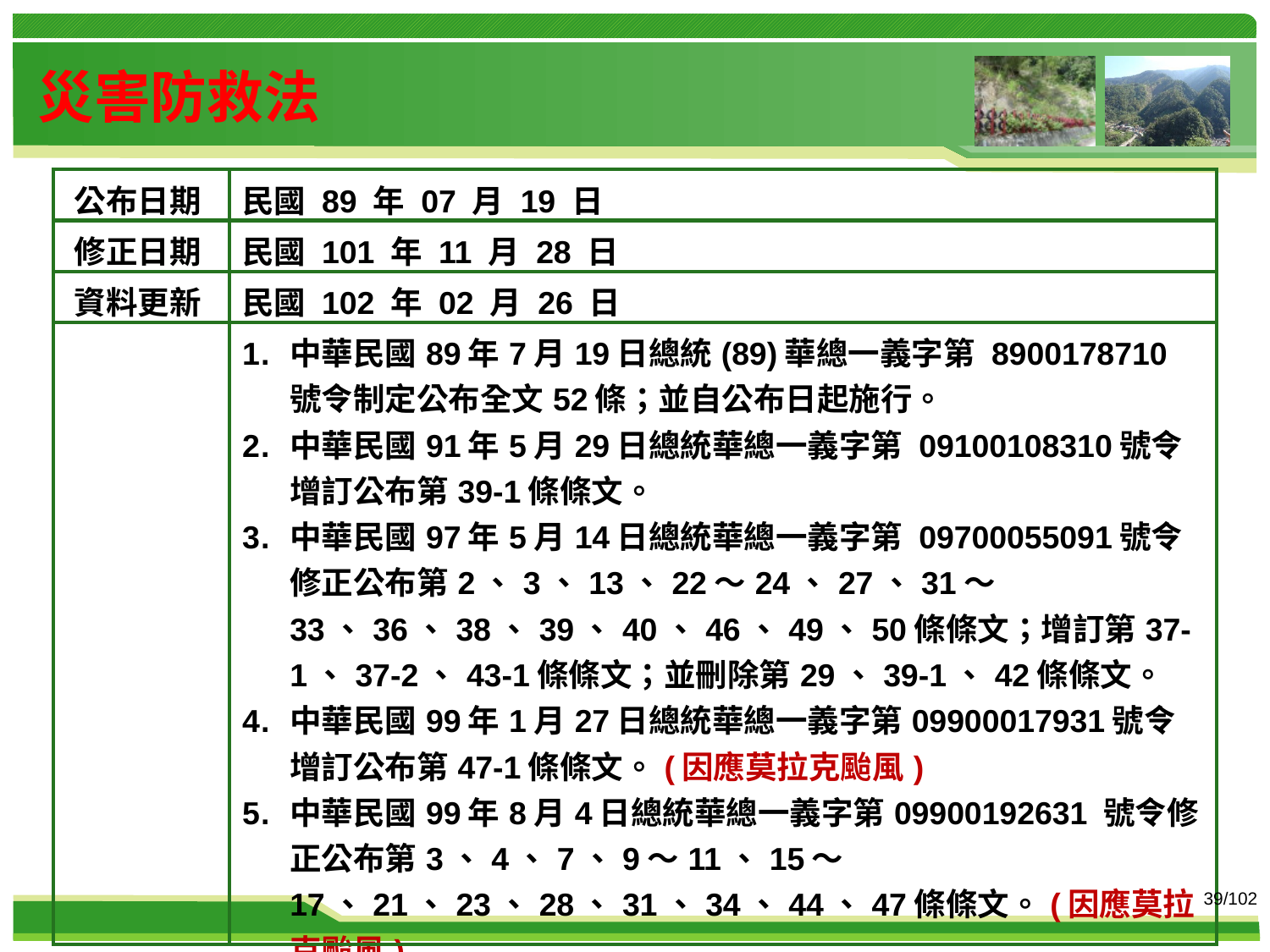

# 災害防救法
| 公布日期 | 民國 89 年 07 月 19 日 |
| --- | --- |
| 修正日期 | 民國 101 年 11 月 28 日 |
| 資料更新 | 民國 102 年 02 月 26 日 |
|  | 中華民國89年7月19日總統(89)華總一義字第 8900178710號令制定公布全文52條；並自公布日起施行。 中華民國91年5月29日總統華總一義字第 09100108310號令增訂公布第39-1條條文。 中華民國97年5月14日總統華總一義字第 09700055091號令修正公布第2、3、13、22～24、27、31～33、36、38、39、40、46、49、50條條文；增訂第37-1、37-2、43-1條條文；並刪除第29、39-1、42條條文。 中華民國99年1月27日總統華總一義字第09900017931號令增訂公布第47-1條條文。(因應莫拉克颱風) 中華民國99年8月4日總統華總一義字第09900192631 號令修正公布第3、4、7、9～11、15～17、21、23、28、31、34、44、47條條文。(因應莫拉克颱風) 中華民國101年11月28日總統華總一義字第10100264191號令修正公布第26條條文。 |
39/102